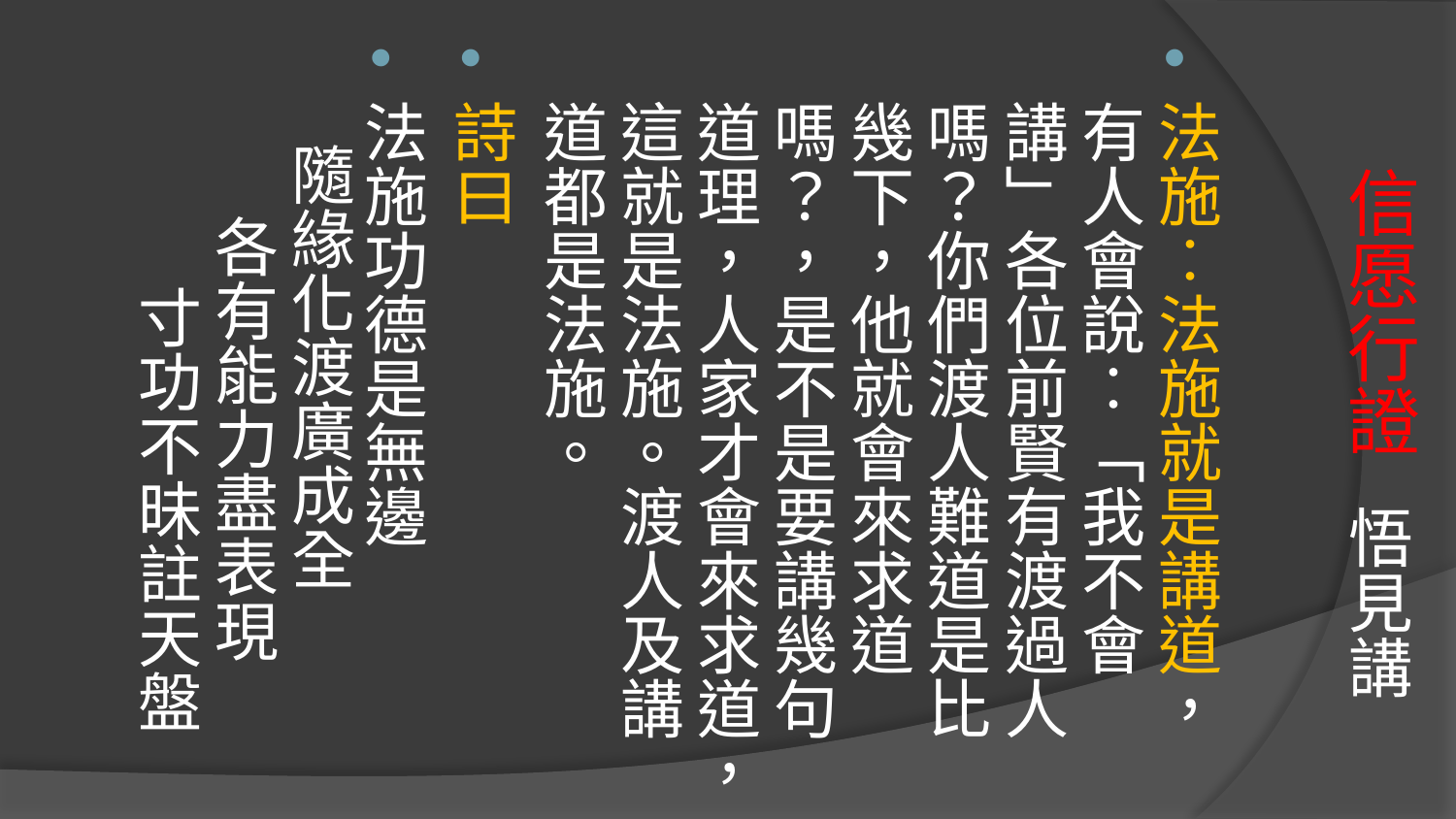

# 信愿行證   悟見講
法施︰法施就是講道，有人會說︰「我不會講」各位前賢有渡過人嗎？你們渡人難道是比幾下，他就會來求道嗎？，是不是要講幾句道理，人家才會來求道，這就是法施。渡人及講道都是法施。
詩曰
法施功德是無邊                    隨緣化渡廣成全                      各有能力盡表現                      寸功不昧註天盤